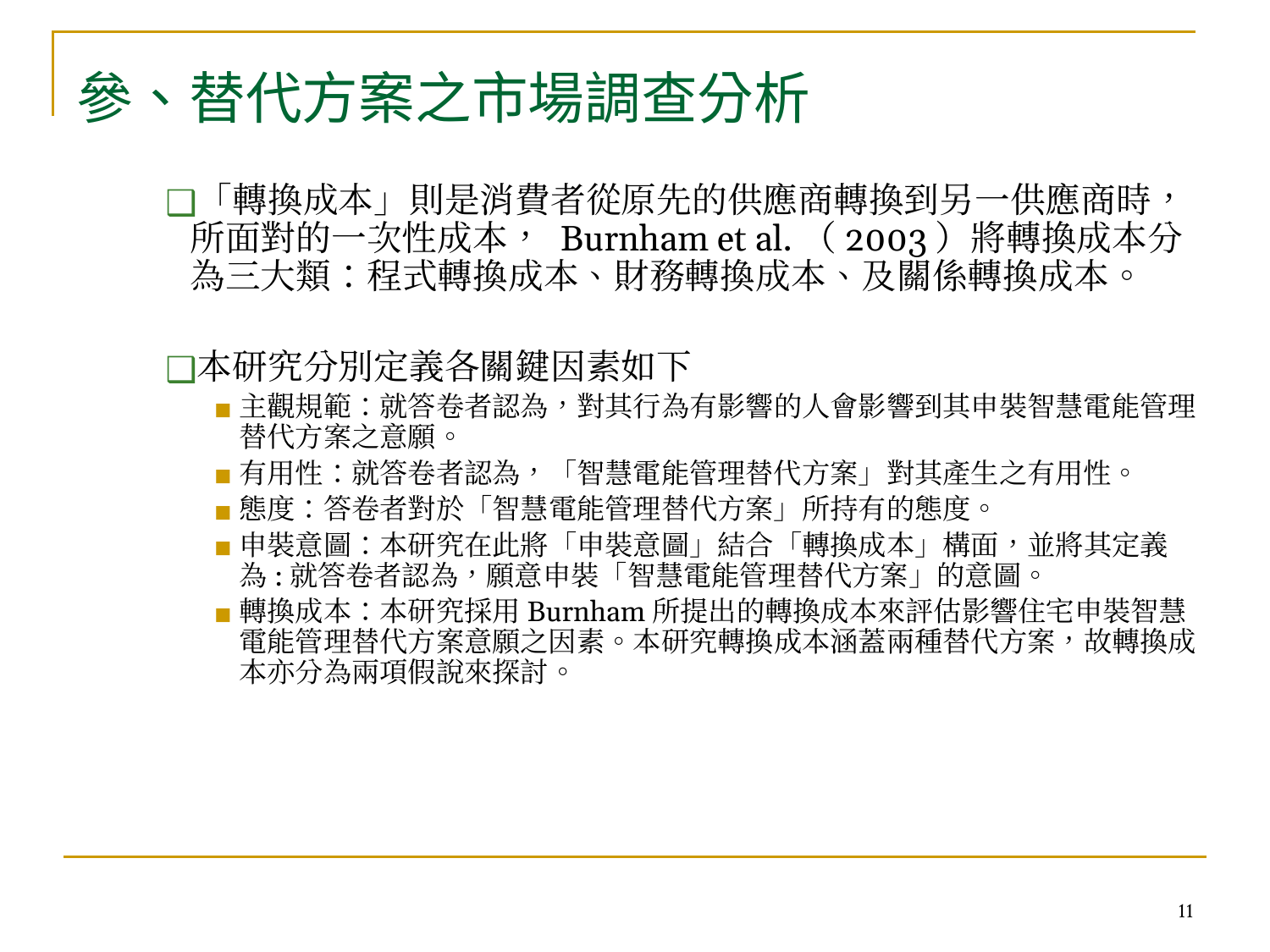

參、替代方案之市場調查分析
「轉換成本」則是消費者從原先的供應商轉換到另一供應商時，所面對的一次性成本， Burnham et al.（2003）將轉換成本分為三大類：程式轉換成本、財務轉換成本、及關係轉換成本。

本研究分別定義各關鍵因素如下
主觀規範：就答卷者認為，對其行為有影響的人會影響到其申裝智慧電能管理替代方案之意願。
有用性：就答卷者認為，「智慧電能管理替代方案」對其產生之有用性。
態度：答卷者對於「智慧電能管理替代方案」所持有的態度。
申裝意圖：本研究在此將「申裝意圖」結合「轉換成本」構面，並將其定義為:就答卷者認為，願意申裝「智慧電能管理替代方案」的意圖。
轉換成本：本研究採用Burnham所提出的轉換成本來評估影響住宅申裝智慧電能管理替代方案意願之因素。本研究轉換成本涵蓋兩種替代方案，故轉換成本亦分為兩項假說來探討。
11